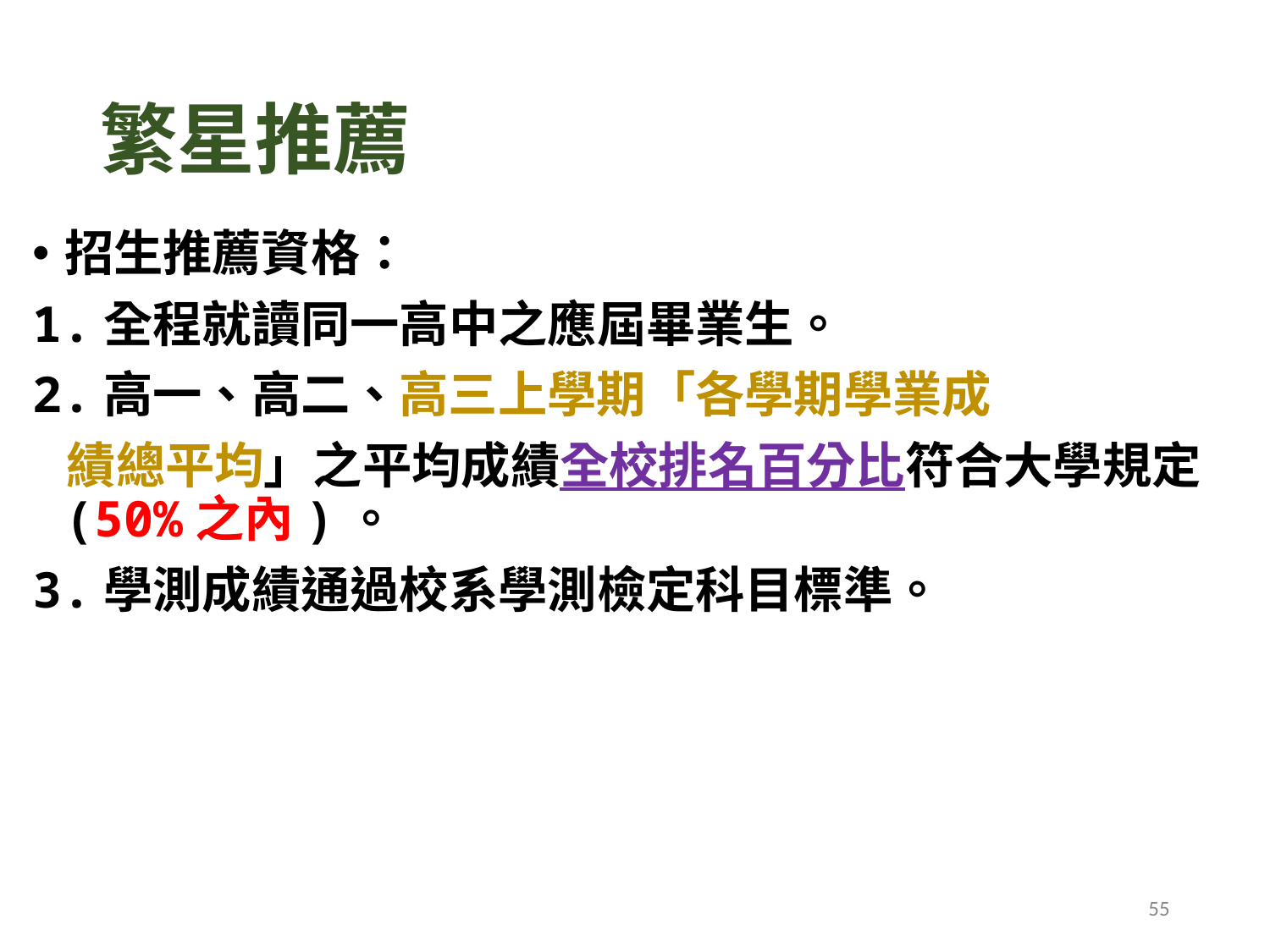

# 繁星推薦
招生推薦資格：
1.全程就讀同一高中之應屆畢業生。
2.高一、高二、高三上學期「各學期學業成
  績總平均」之平均成績全校排名百分比符合大學規定(50%之內)。
3.學測成績通過校系學測檢定科目標準。
55